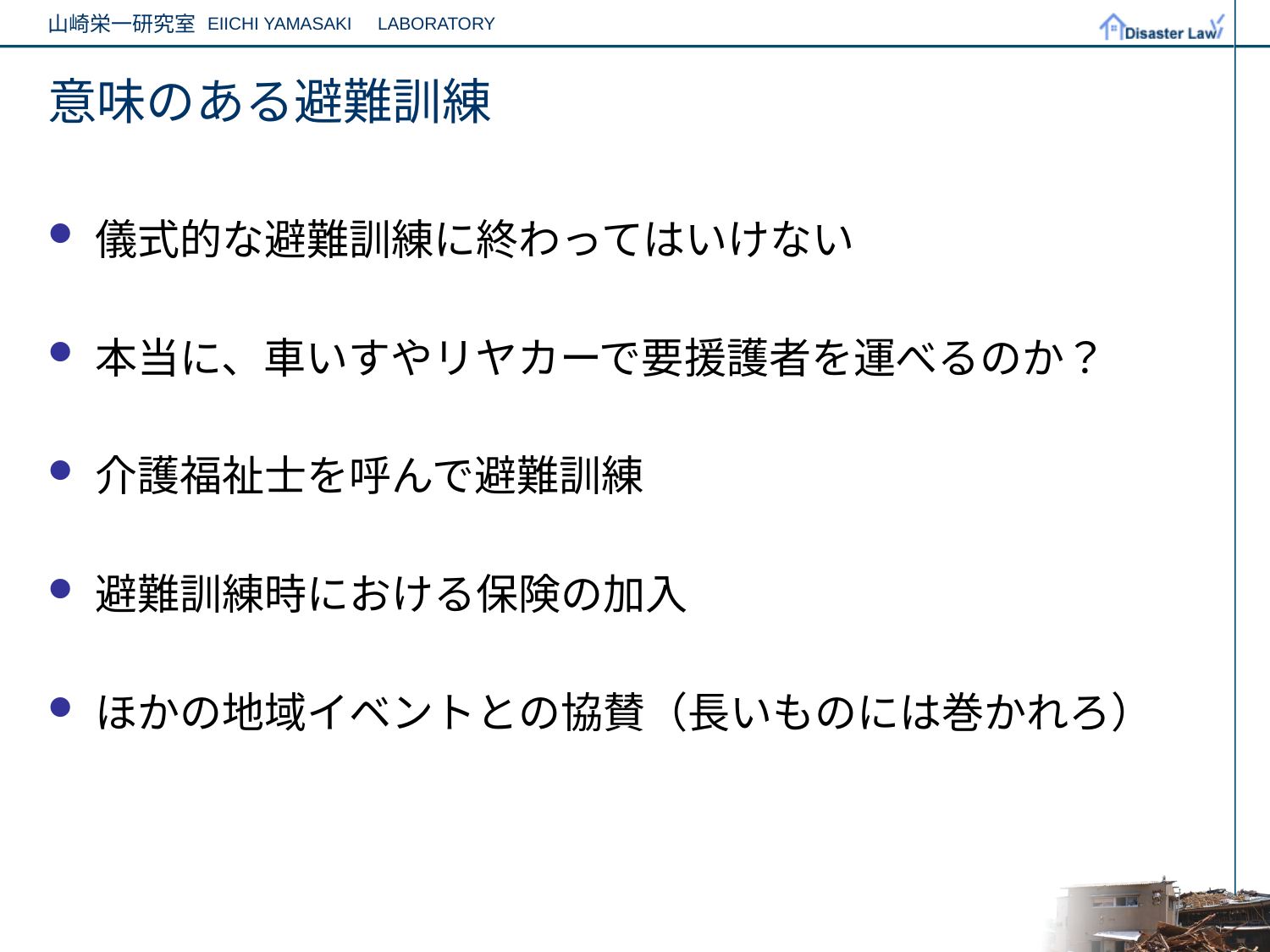

# 意味のある避難訓練
儀式的な避難訓練に終わってはいけない

本当に、車いすやリヤカーで要援護者を運べるのか？

介護福祉士を呼んで避難訓練

避難訓練時における保険の加入

ほかの地域イベントとの協賛（長いものには巻かれろ）